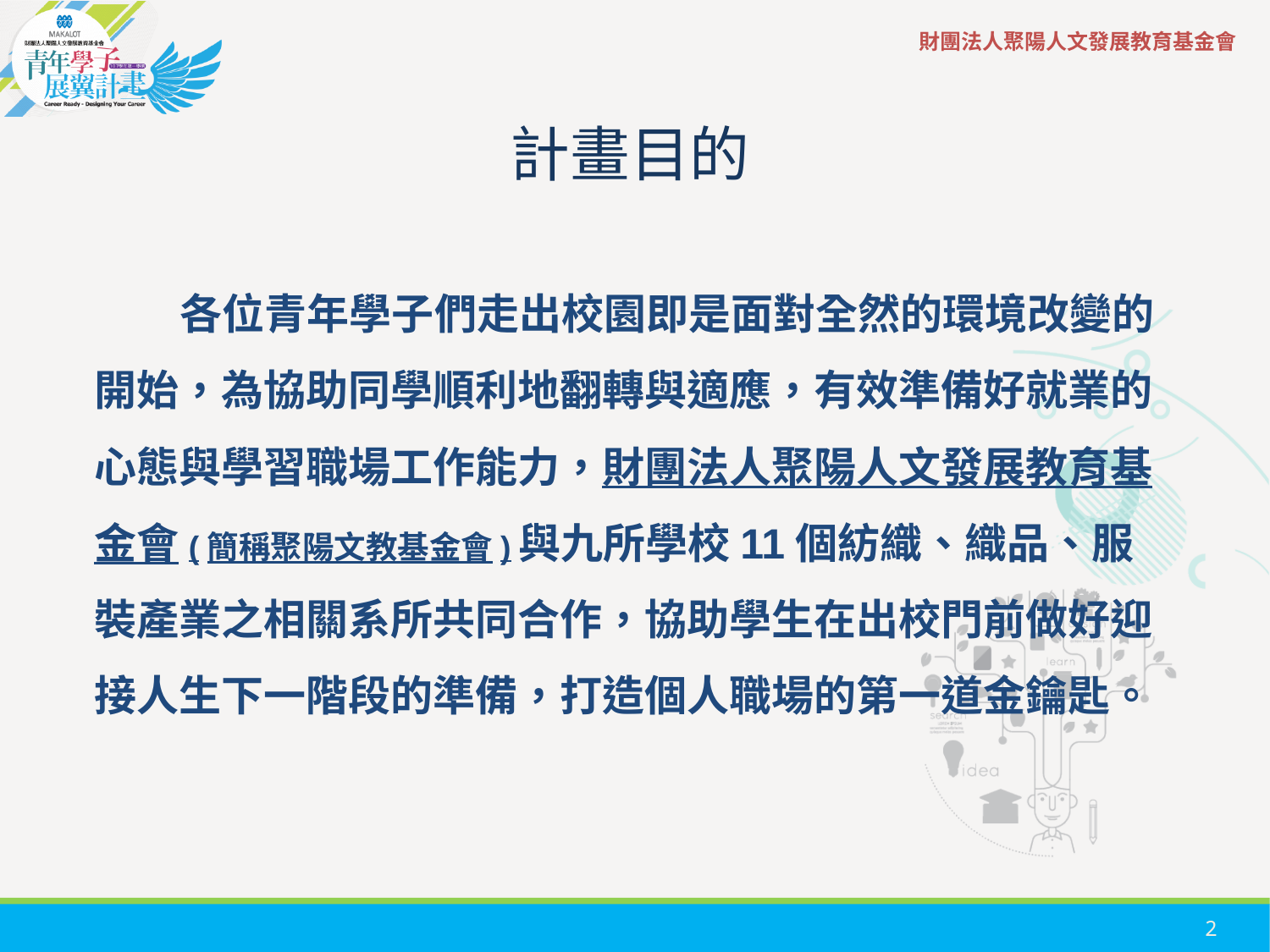

# 計畫目的
        各位青年學子們走出校園即是面對全然的環境改變的開始，為協助同學順利地翻轉與適應，有效準備好就業的心態與學習職場工作能力，財團法人聚陽人文發展教育基金會(簡稱聚陽文教基金會)與九所學校11個紡織、織品、服裝產業之相關系所共同合作，協助學生在出校門前做好迎接人生下一階段的準備，打造個人職場的第一道金鑰匙。